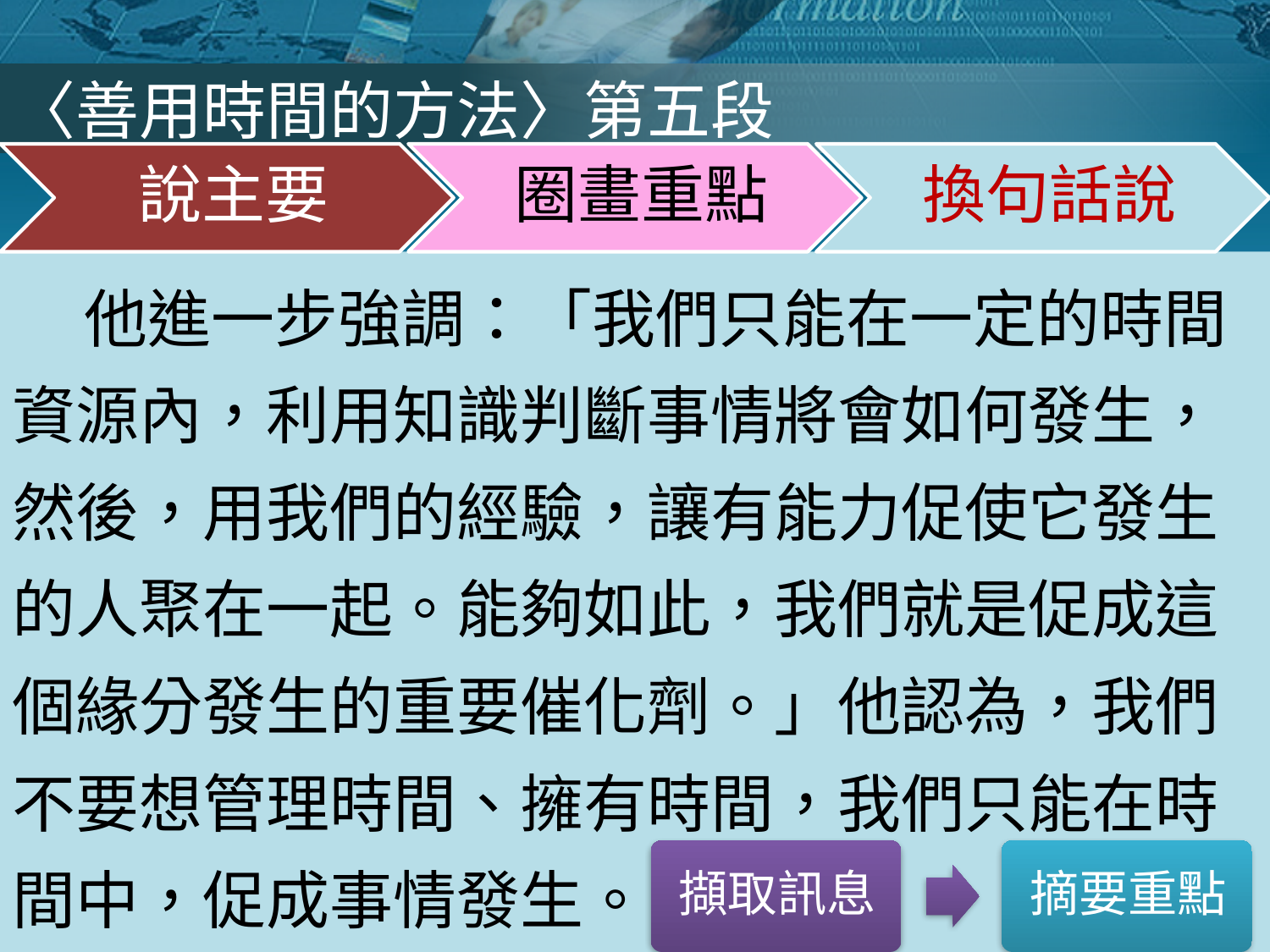

〈善用時間的方法〉第五段
說主要
圈畫重點
換句話說
    他進一步強調：「我們只能在一定的時間資源內，利用知識判斷事情將會如何發生，然後，用我們的經驗，讓有能力促使它發生的人聚在一起。能夠如此，我們就是促成這個緣分發生的重要催化劑。」他認為，我們不要想管理時間、擁有時間，我們只能在時間中，促成事情發生。
擷取訊息

摘要重點